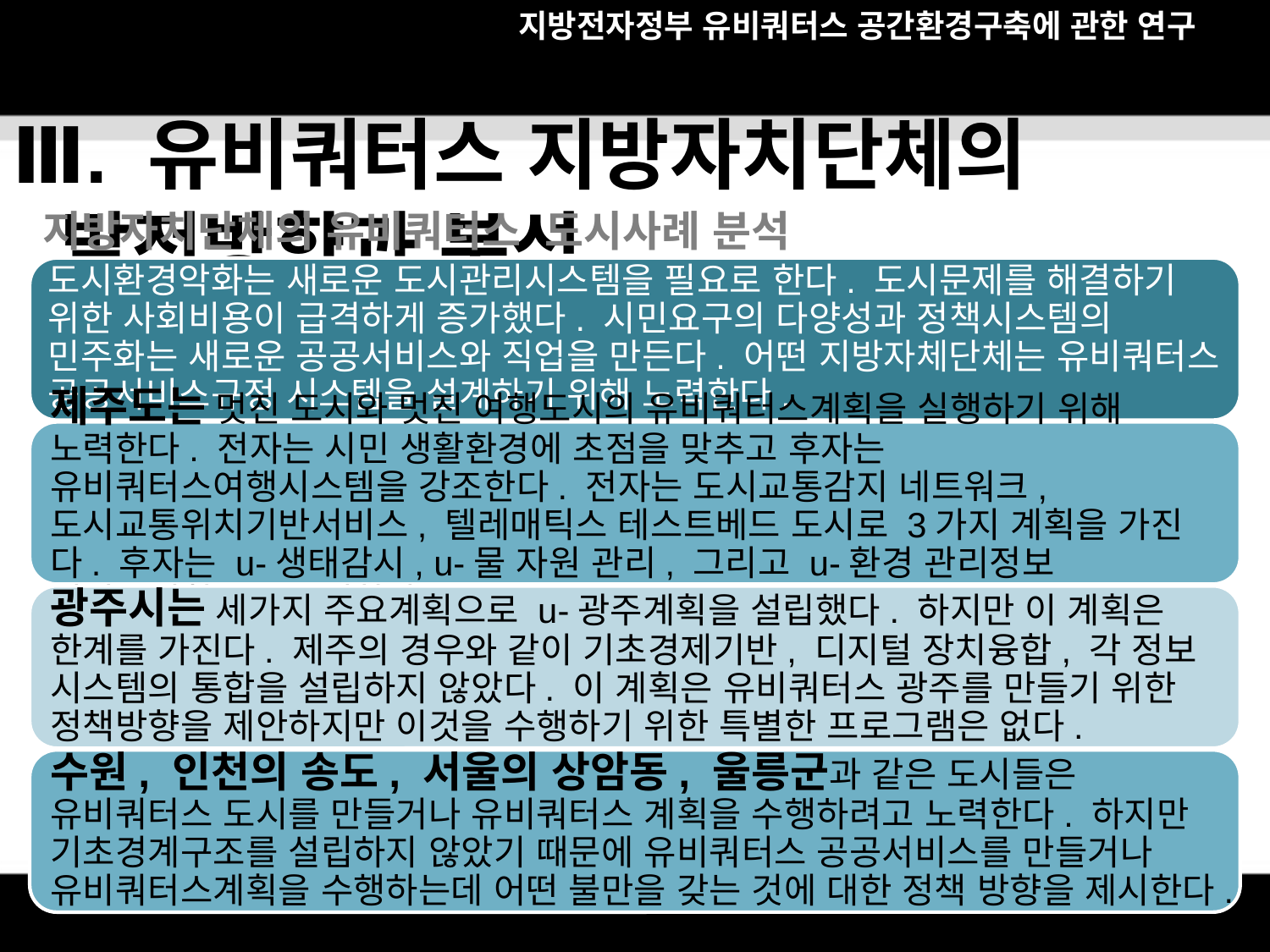

지방전자정부 유비쿼터스 공간환경구축에 관한 연구
Ⅲ. 유비쿼터스 지방자치단체의 발전방향과 분석
지방자치단체의 유비쿼터스  도시사례 분석
도시환경악화는 새로운 도시관리시스템을 필요로 한다. 도시문제를 해결하기 위한 사회비용이 급격하게 증가했다. 시민요구의 다양성과 정책시스템의 민주화는 새로운 공공서비스와 직업을 만든다. 어떤 지방자체단체는 유비쿼터스 공공서비스규정 시스템을 설계하기 위해 노력한다.
제주도는 멋진 도시와 멋진 여행도시의 유비쿼터스계획을 실행하기 위해 노력한다. 전자는 시민 생활환경에 초점을 맞추고 후자는 유비쿼터스여행시스템을 강조한다. 전자는 도시교통감지 네트워크, 도시교통위치기반서비스, 텔레매틱스 테스트베드 도시로 3가지 계획을 가진다. 후자는 u-생태감시, u-물 자원 관리, 그리고 u-환경 관리정보 서비스계획으로 구성한다.
광주시는 세가지 주요계획으로 u-광주계획을 설립했다. 하지만 이 계획은 한계를 가진다. 제주의 경우와 같이 기초경제기반, 디지털 장치융합, 각 정보 시스템의 통합을 설립하지 않았다. 이 계획은 유비쿼터스 광주를 만들기 위한 정책방향을 제안하지만 이것을 수행하기 위한 특별한 프로그램은 없다.
수원, 인천의 송도, 서울의 상암동, 울릉군과 같은 도시들은 유비쿼터스 도시를 만들거나 유비쿼터스 계획을 수행하려고 노력한다. 하지만 기초경계구조를 설립하지 않았기 때문에 유비쿼터스 공공서비스를 만들거나 유비쿼터스계획을 수행하는데 어떤 불만을 갖는 것에 대한 정책 방향을 제시한다.